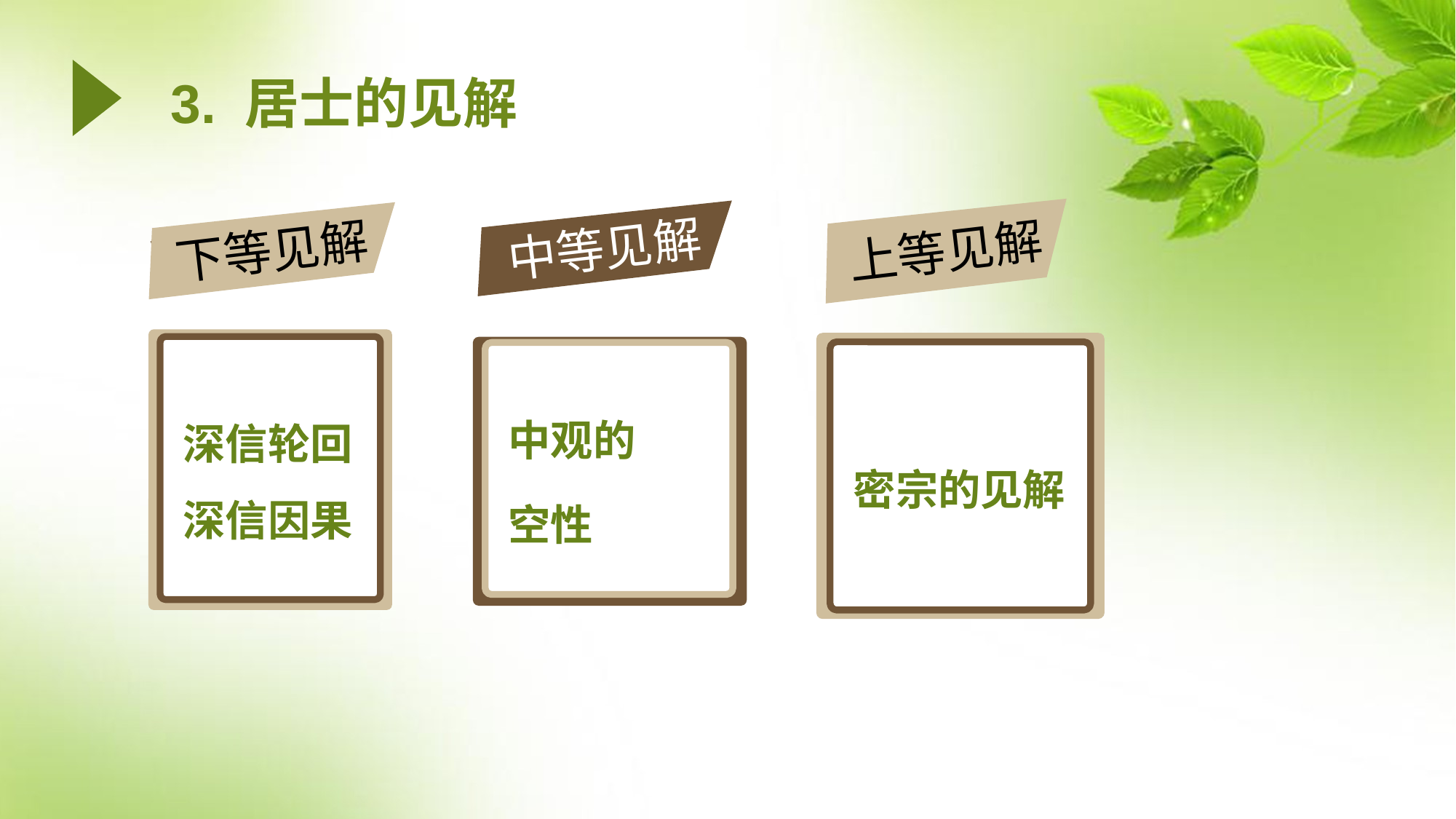

3. 居士的见解
上等见解
中等见解
下等见解

深信轮回
深信因果

密宗的见解

中观的
空性